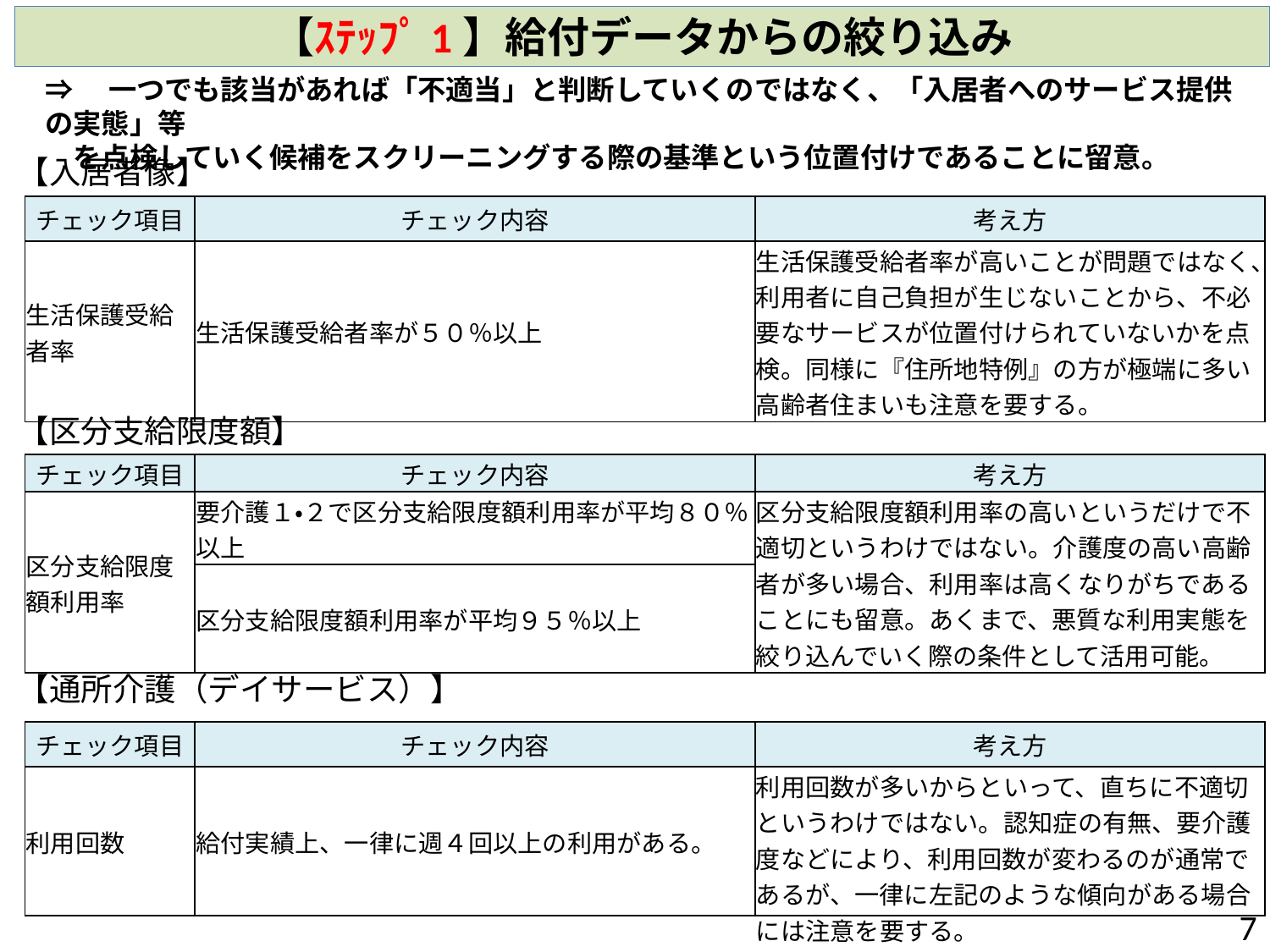

# 【ｽﾃｯﾌﾟ1】給付データからの絞り込み
⇒　一つでも該当があれば「不適当」と判断していくのではなく、「入居者へのサービス提供の実態」等
　を点検していく候補をスクリーニングする際の基準という位置付けであることに留意。
【入居者像】
| チェック項目 | チェック内容 | 考え方 |
| --- | --- | --- |
| 生活保護受給者率 | 生活保護受給者率が５０％以上 | 生活保護受給者率が高いことが問題ではなく、利用者に自己負担が生じないことから、不必要なサービスが位置付けられていないかを点検。同様に『住所地特例』の方が極端に多い高齢者住まいも注意を要する。 |
【区分支給限度額】
| チェック項目 | チェック内容 | 考え方 |
| --- | --- | --- |
| 区分支給限度額利用率 | 要介護１・２で区分支給限度額利用率が平均８０％以上 | 区分支給限度額利用率の高いというだけで不適切というわけではない。介護度の高い高齢者が多い場合、利用率は高くなりがちであることにも留意。あくまで、悪質な利用実態を絞り込んでいく際の条件として活用可能。 |
|  | 区分支給限度額利用率が平均９５％以上 |  |
【通所介護（デイサービス）】
| チェック項目 | チェック内容 | 考え方 |
| --- | --- | --- |
| 利用回数 | 給付実績上、一律に週４回以上の利用がある。 | 利用回数が多いからといって、直ちに不適切というわけではない。認知症の有無、要介護度などにより、利用回数が変わるのが通常であるが、一律に左記のような傾向がある場合には注意を要する。 |
7